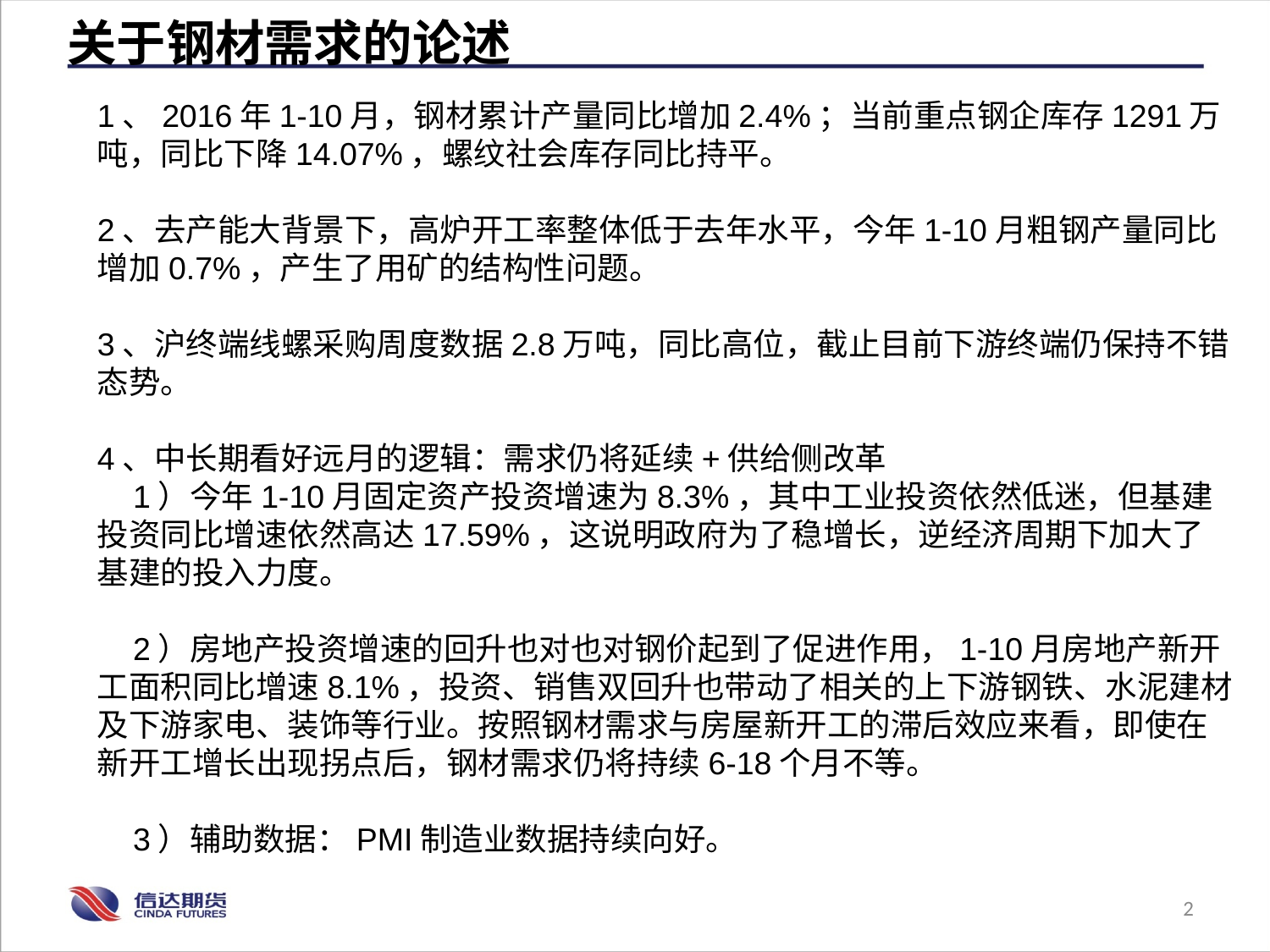

关于钢材需求的论述
1、2016年1-10月，钢材累计产量同比增加2.4%；当前重点钢企库存1291万吨，同比下降14.07%，螺纹社会库存同比持平。

2、去产能大背景下，高炉开工率整体低于去年水平，今年1-10月粗钢产量同比增加0.7%，产生了用矿的结构性问题。

3、沪终端线螺采购周度数据2.8万吨，同比高位，截止目前下游终端仍保持不错态势。

4、中长期看好远月的逻辑：需求仍将延续+供给侧改革
    1）今年1-10月固定资产投资增速为8.3%，其中工业投资依然低迷，但基建投资同比增速依然高达17.59%，这说明政府为了稳增长，逆经济周期下加大了基建的投入力度。

    2）房地产投资增速的回升也对也对钢价起到了促进作用，1-10月房地产新开工面积同比增速8.1%，投资、销售双回升也带动了相关的上下游钢铁、水泥建材及下游家电、装饰等行业。按照钢材需求与房屋新开工的滞后效应来看，即使在新开工增长出现拐点后，钢材需求仍将持续6-18个月不等。

    3）辅助数据：PMI制造业数据持续向好。
2